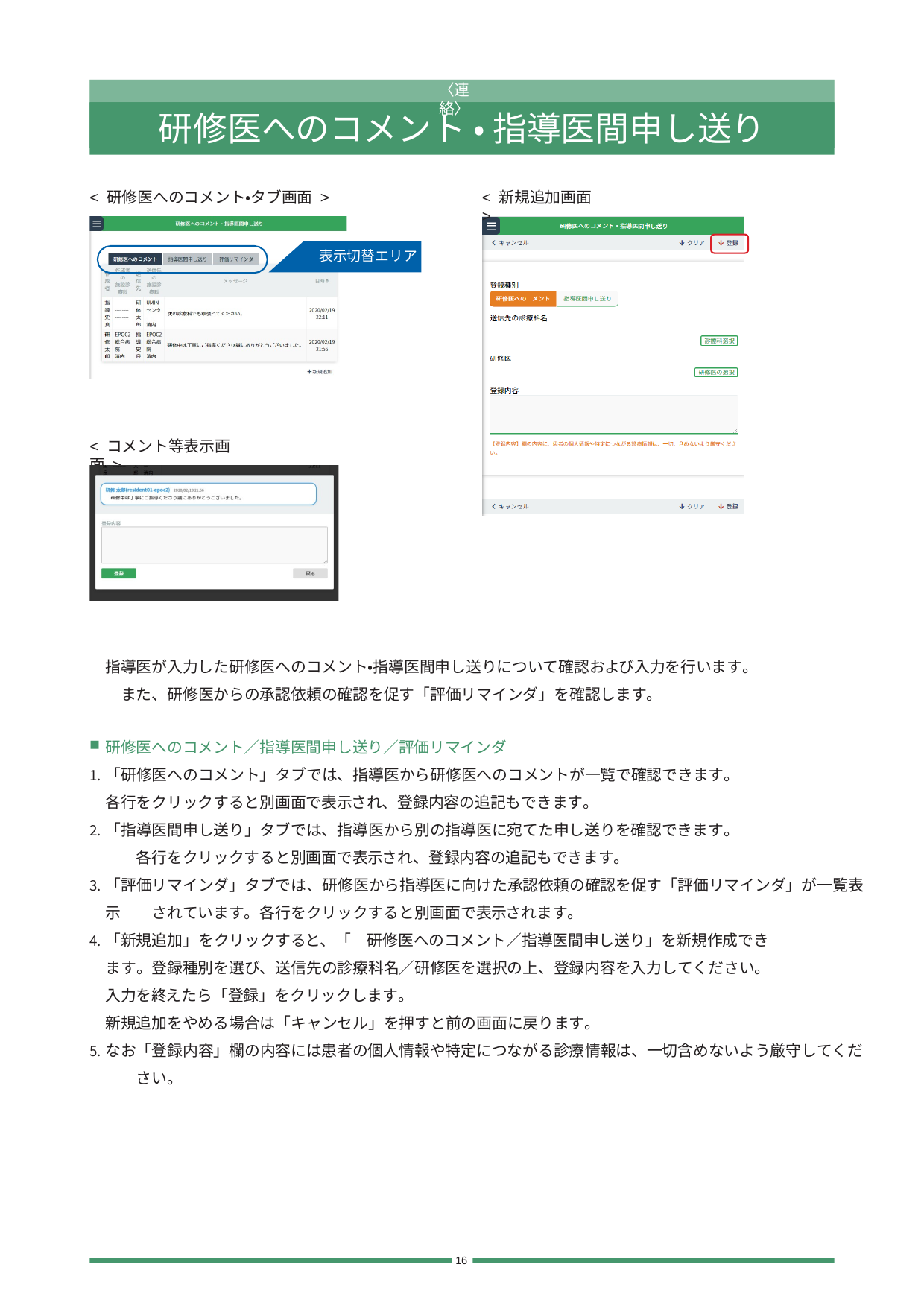

〈連絡〉

研修医へのコメント ・ 指導医間申し送り
< 研修医へのコメント・タブ画面>
< 新規追加画面>

表示切替エリア
< コメント等表示画面 >

指導医が入力した研修医へのコメント・指導医間申し送りについて確認および入力を行います。 　また、研修医からの承認依頼の確認を促す「評価リマインダ」を確認します。

研修医へのコメント／指導医間申し送り／評価リマインダ
「研修医へのコメント」タブでは、指導医から研修医へのコメントが一覧で確認できます 。各行をクリックすると別画面で表示され、登録内容の追記もできます。
「指導医間申し送り」タブでは、指導医から別の指導医に宛てた申し送りを確認できます 。　　各行をクリックすると別画面で表示され、登録内容の追記もできます。
「評価リマインダ」タブでは、研修医から指導医に向けた承認依頼の確認を促す「評価リマインダ」が一覧表示　　されています。各行をクリックすると別画面で表示されます。
「新規追加」をクリックすると、「　研修医へのコメント／指導医間申し送り」を新規作成できます 。登録種別を選び、送信先の診療科名／研修医を選択の上、登録内容を入力してください。
入力を終えたら「登録」をクリックします。
新規追加をやめる場合は「キャンセル」を押すと前の画面に戻ります。
なお「登録内容」欄の内容には患者の個人情報や特定につながる診療情報は、一切含めないよう厳守してくだ 　　さい。
16